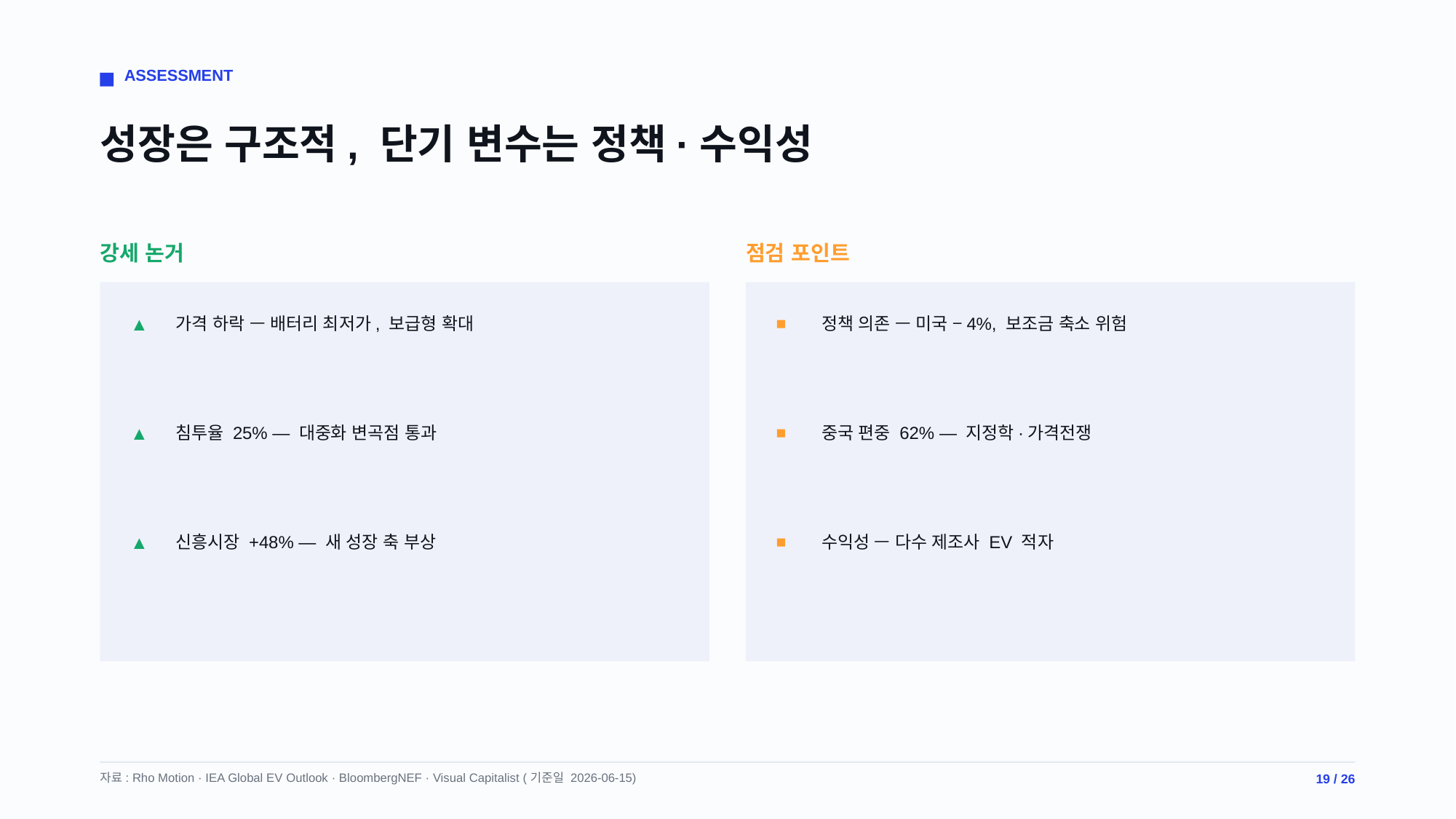

ASSESSMENT

성장은 구조적, 단기 변수는 정책·수익성
강세 논거
점검 포인트

▲
가격 하락 — 배터리 최저가, 보급형 확대
■
정책 의존 — 미국 −4%, 보조금 축소 위험
▲
침투율 25% — 대중화 변곡점 통과
■
중국 편중 62% — 지정학·가격전쟁
▲
신흥시장 +48% — 새 성장 축 부상
■
수익성 — 다수 제조사 EV 적자

자료: Rho Motion · IEA Global EV Outlook · BloombergNEF · Visual Capitalist (기준일 2026-06-15)
19 / 26